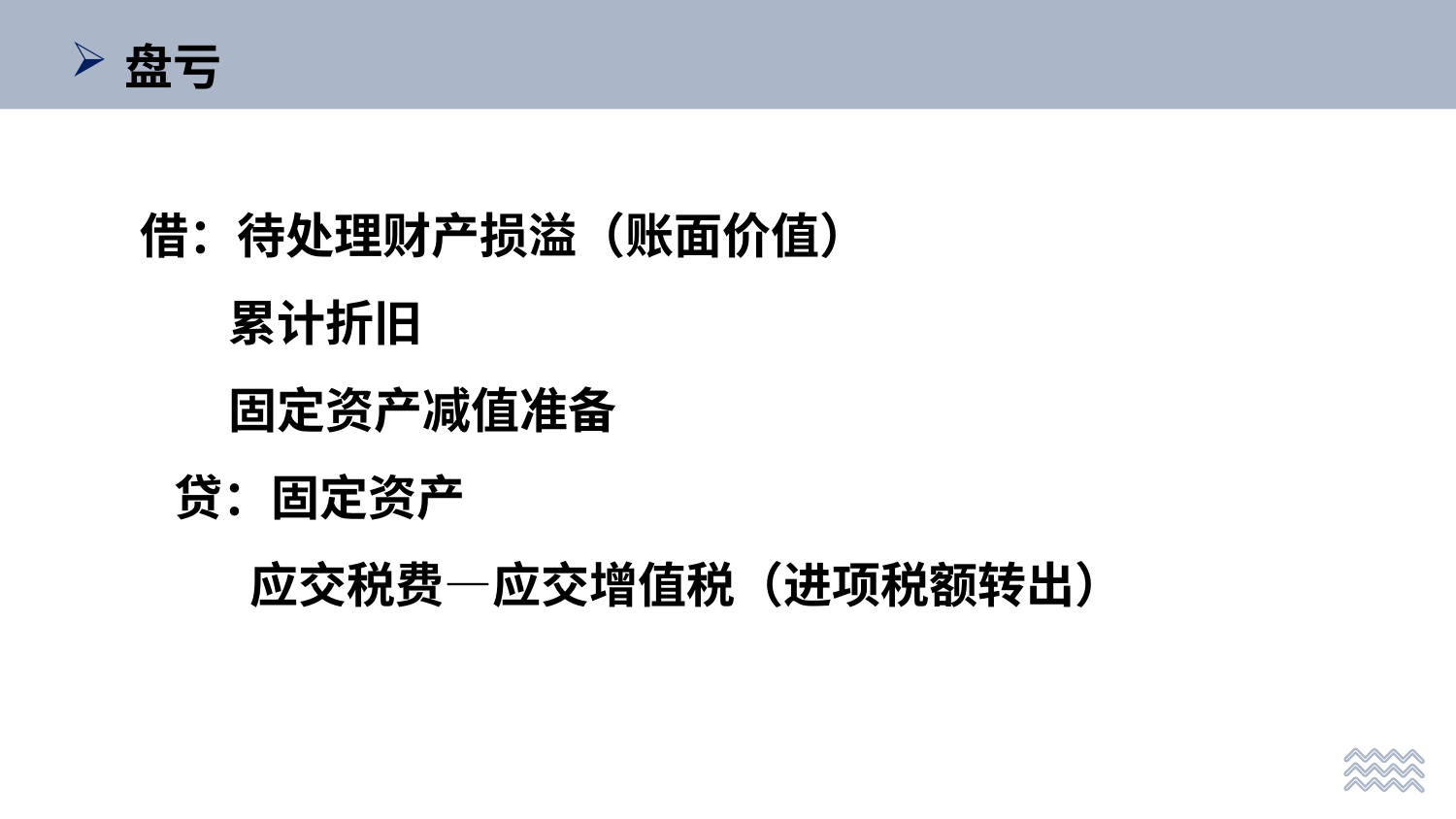

盘亏
借：待处理财产损溢（账面价值）
       累计折旧
       固定资产减值准备
  贷：固定资产
         应交税费—应交增值税（进项税额转出）